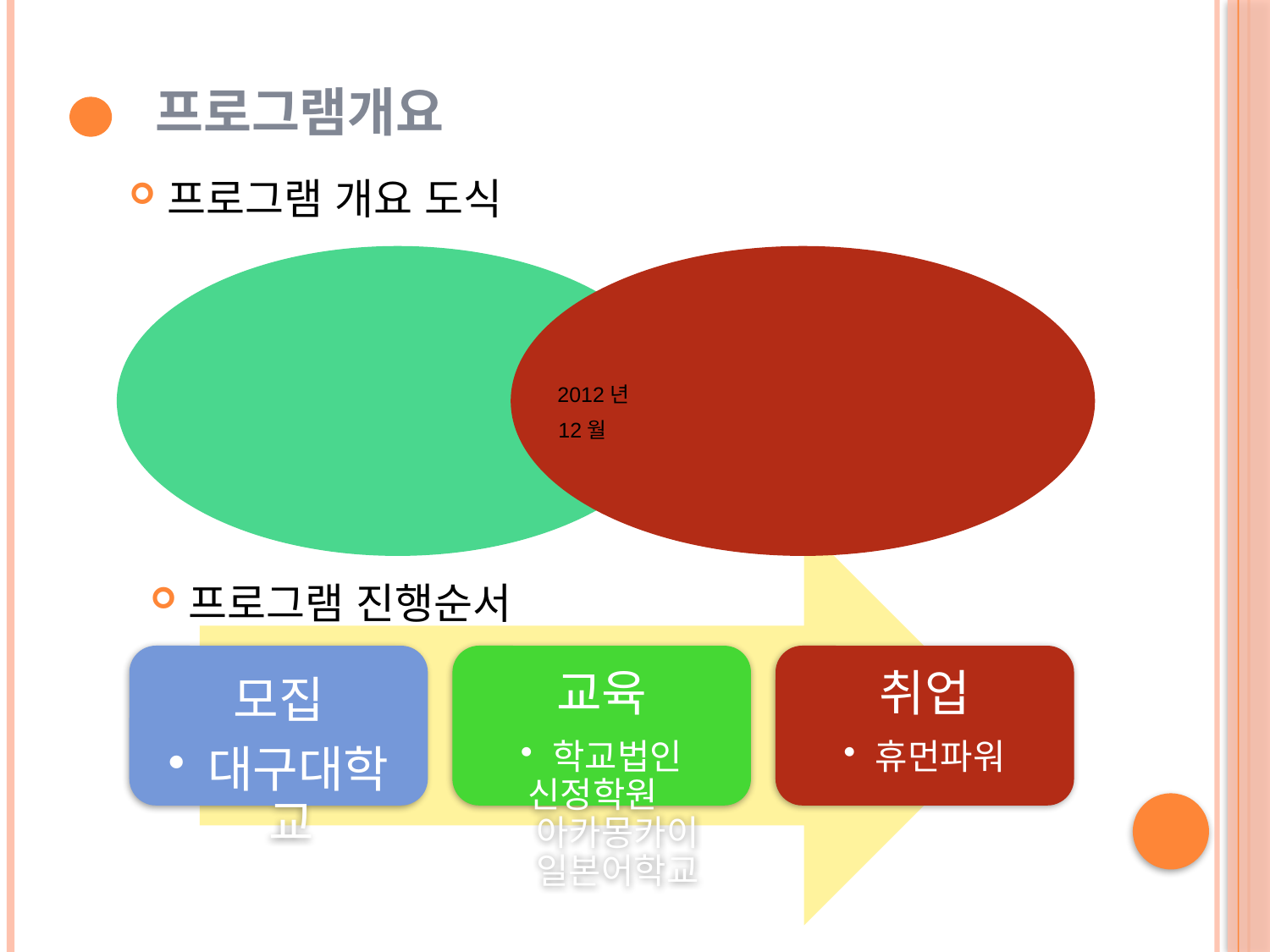

프로그램개요

프로그램 개요 도식

     일본취업
단기취업      아르바이트, 인턴
       (6개월 이내)
장기취업       정식취업비자
       (6개월 이상)
    어학연수
워킹홀리데이 비자
6개월

    2012년
12월

모집
대구대학교
교육
학교법인 신정학원      아카몽카이 일본어학교
취업
휴먼파워
프로그램 진행순서